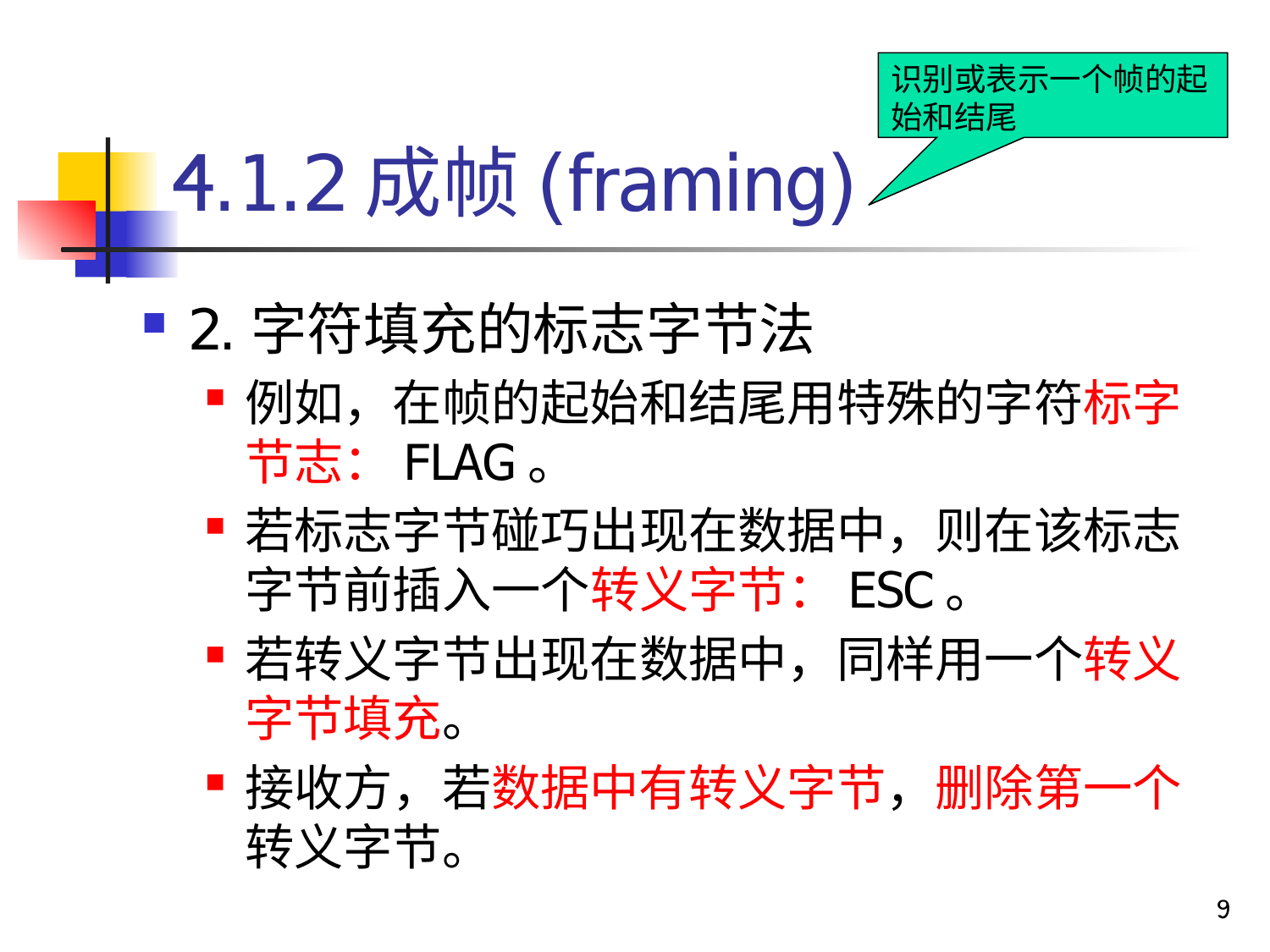

# 4.1.2成帧(framing)
识别或表示一个帧的起始和结尾
2.字符填充的标志字节法
例如，在帧的起始和结尾用特殊的字符标字节志：FLAG。
若标志字节碰巧出现在数据中，则在该标志字节前插入一个转义字节：ESC。
若转义字节出现在数据中，同样用一个转义字节填充。
接收方，若数据中有转义字节，删除第一个转义字节。

9